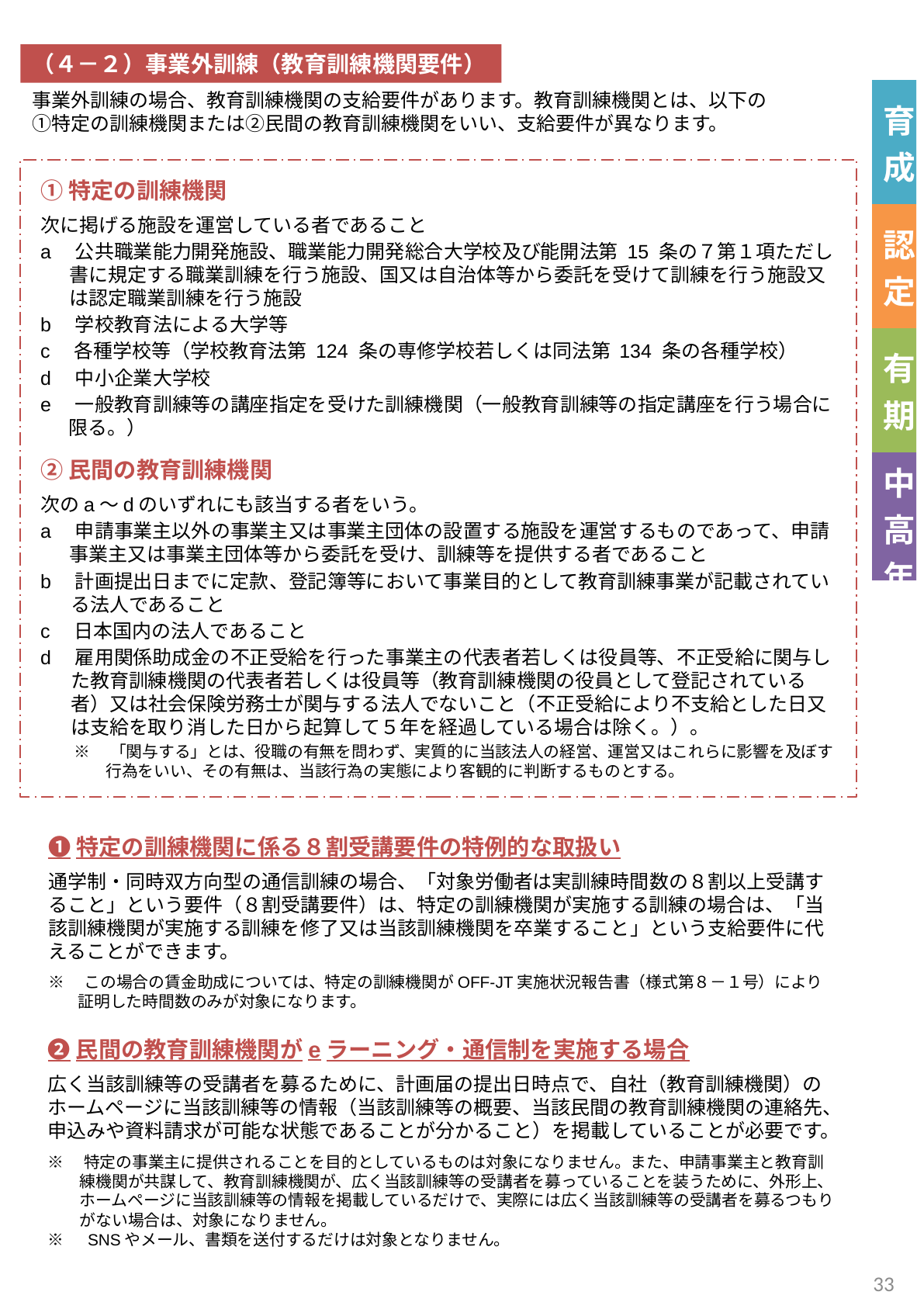

（４－２）事業外訓練（教育訓練機関要件）
| 育成 |
| --- |
| 認定 |
| 有期 |
| 中高年 |
事業外訓練の場合、教育訓練機関の支給要件があります。教育訓練機関とは、以下の①特定の訓練機関または②民間の教育訓練機関をいい、支給要件が異なります。

①特定の訓練機関
次に掲げる施設を運営している者であること
a　公共職業能力開発施設、職業能力開発総合大学校及び能開法第 15 条の７第１項ただし書に規定する職業訓練を行う施設、国又は自治体等から委託を受けて訓練を行う施設又は認定職業訓練を行う施設
b　学校教育法による大学等
c　各種学校等（学校教育法第 124 条の専修学校若しくは同法第 134 条の各種学校）
d　中小企業大学校
e　一般教育訓練等の講座指定を受けた訓練機関（一般教育訓練等の指定講座を行う場合に限る。）
②民間の教育訓練機関
次のa～dのいずれにも該当する者をいう。
a　申請事業主以外の事業主又は事業主団体の設置する施設を運営するものであって、申請事業主又は事業主団体等から委託を受け、訓練等を提供する者であること
b　計画提出日までに定款、登記簿等において事業目的として教育訓練事業が記載されている法人であること
c　日本国内の法人であること
d　雇用関係助成金の不正受給を行った事業主の代表者若しくは役員等、不正受給に関与した教育訓練機関の代表者若しくは役員等（教育訓練機関の役員として登記されている者）又は社会保険労務士が関与する法人でないこと（不正受給により不支給とした日又は支給を取り消した日から起算して５年を経過している場合は除く。）。
※　「関与する」とは、役職の有無を問わず、実質的に当該法人の経営、運営又はこれらに影響を及ぼす行為をいい、その有無は、当該行為の実態により客観的に判断するものとする。
❶特定の訓練機関に係る８割受講要件の特例的な取扱い
通学制・同時双方向型の通信訓練の場合、「対象労働者は実訓練時間数の８割以上受講すること」という要件（８割受講要件）は、特定の訓練機関が実施する訓練の場合は、「当該訓練機関が実施する訓練を修了又は当該訓練機関を卒業すること」という支給要件に代えることができます。
※　この場合の賃金助成については、特定の訓練機関がOFF-JT実施状況報告書（様式第８－１号）により証明した時間数のみが対象になります。
❷民間の教育訓練機関がeラーニング・通信制を実施する場合
広く当該訓練等の受講者を募るために、計画届の提出日時点で、自社（教育訓練機関）のホームページに当該訓練等の情報（当該訓練等の概要、当該民間の教育訓練機関の連絡先、申込みや資料請求が可能な状態であることが分かること）を掲載していることが必要です。
※　特定の事業主に提供されることを目的としているものは対象になりません。また、申請事業主と教育訓練機関が共謀して、教育訓練機関が、広く当該訓練等の受講者を募っていることを装うために、外形上、ホームページに当該訓練等の情報を掲載しているだけで、実際には広く当該訓練等の受講者を募るつもりがない場合は、対象になりません。
※　SNSやメール、書類を送付するだけは対象となりません。
33